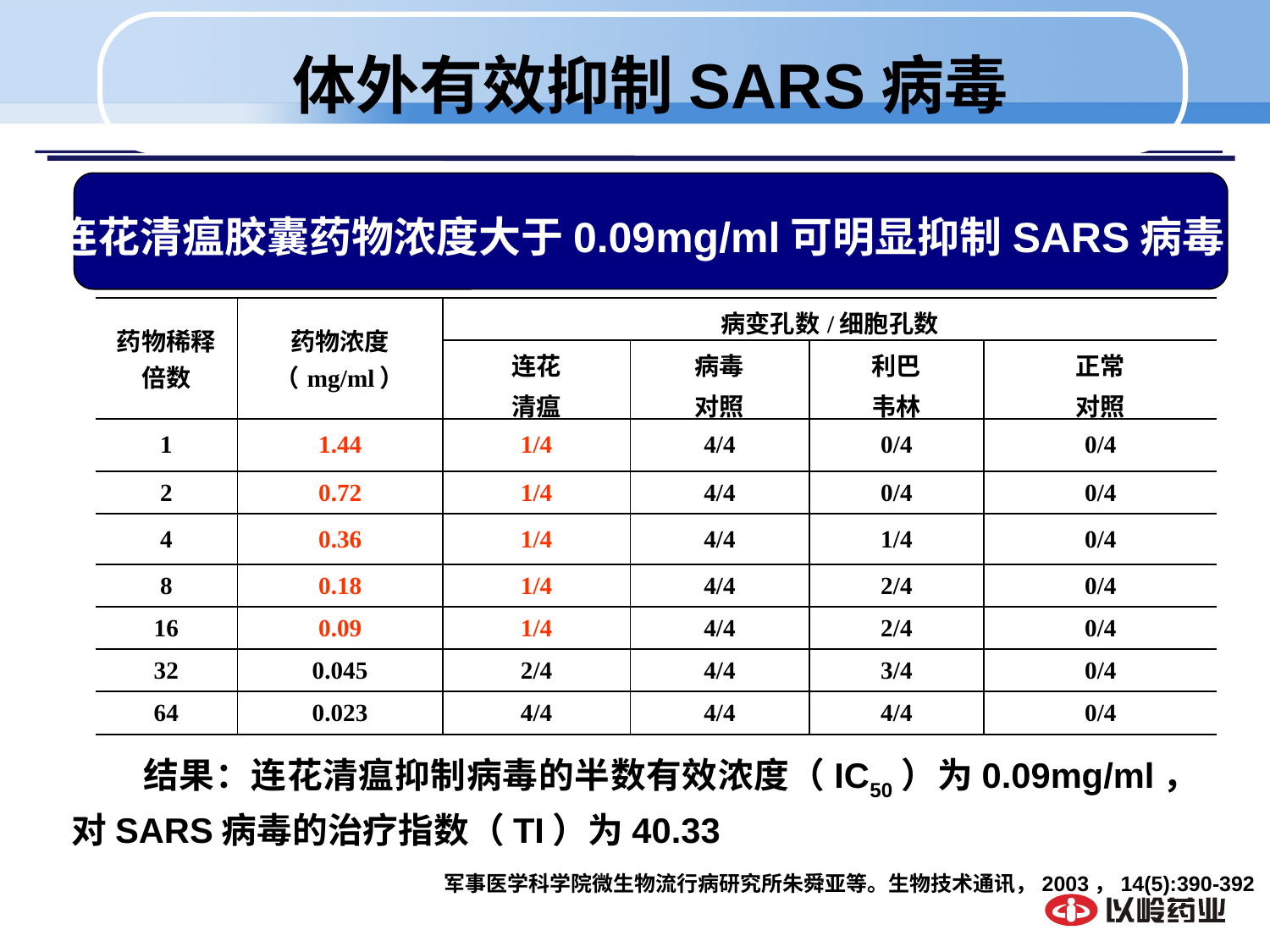

体外有效抑制SARS病毒

连花清瘟胶囊药物浓度大于0.09mg/ml可明显抑制SARS病毒
| 药物稀释倍数 | 药物浓度（mg/ml） | 病变孔数/细胞孔数 |  |  |  |
| --- | --- | --- | --- | --- | --- |
|  |  | 连花 清瘟 | 病毒 对照 | 利巴 韦林 | 正常 对照 |
| 1 | 1.44 | 1/4 | 4/4 | 0/4 | 0/4 |
| 2 | 0.72 | 1/4 | 4/4 | 0/4 | 0/4 |
| 4 | 0.36 | 1/4 | 4/4 | 1/4 | 0/4 |
| 8 | 0.18 | 1/4 | 4/4 | 2/4 | 0/4 |
| 16 | 0.09 | 1/4 | 4/4 | 2/4 | 0/4 |
| 32 | 0.045 | 2/4 | 4/4 | 3/4 | 0/4 |
| 64 | 0.023 | 4/4 | 4/4 | 4/4 | 0/4 |
　　结果：连花清瘟抑制病毒的半数有效浓度（IC50）为0.09mg/ml，对SARS病毒的治疗指数（TI）为40.33
军事医学科学院微生物流行病研究所朱舜亚等。生物技术通讯，2003，14(5):390-392